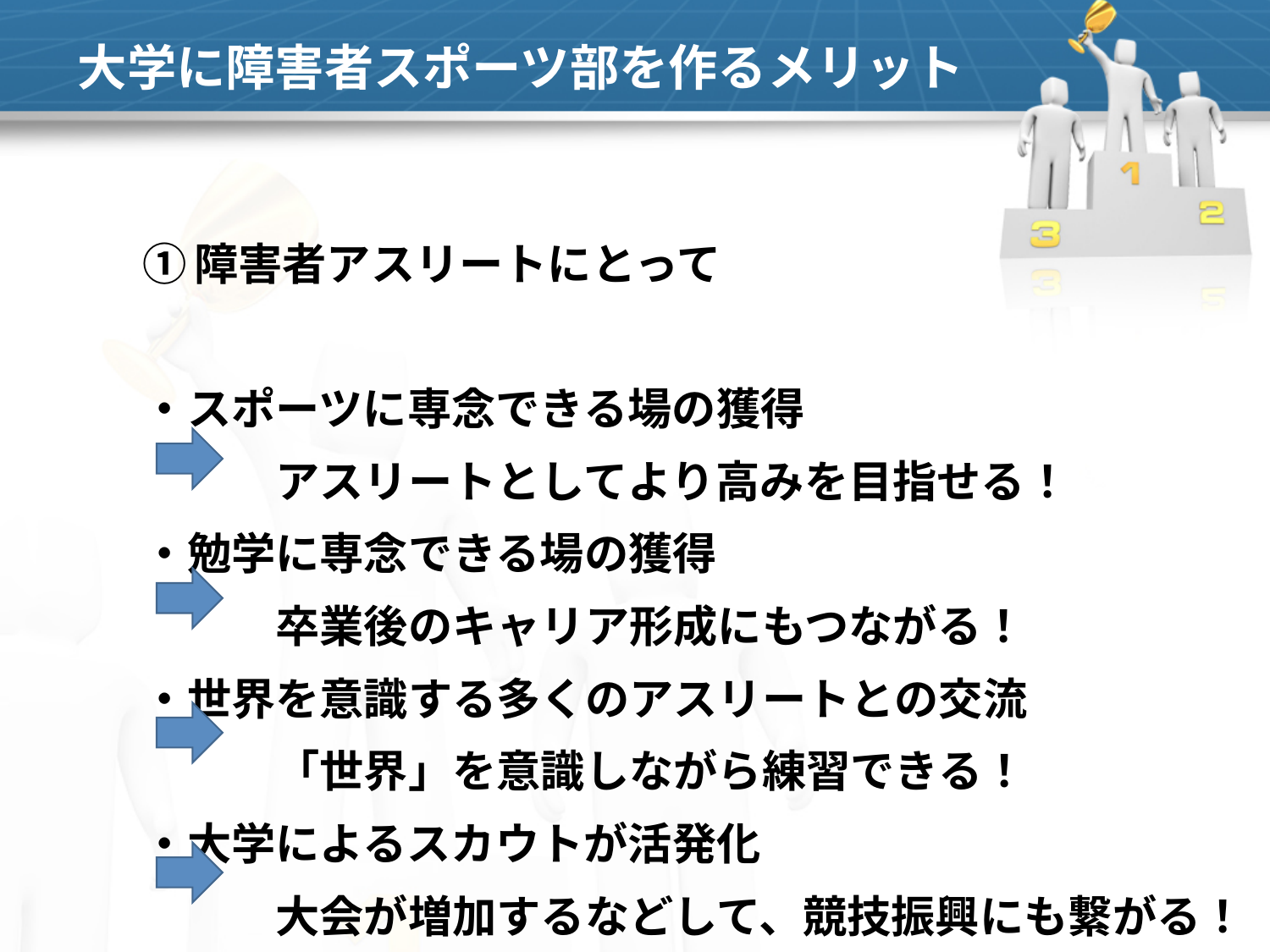

# 大学に障害者スポーツ部を作るメリット
①障害者アスリートにとって

・スポーツに専念できる場の獲得
　　　アスリートとしてより高みを目指せる！
・勉学に専念できる場の獲得
　　　卒業後のキャリア形成にもつながる！
・世界を意識する多くのアスリートとの交流
　　　「世界」を意識しながら練習できる！
・大学によるスカウトが活発化
　　　大会が増加するなどして、競技振興にも繋がる！